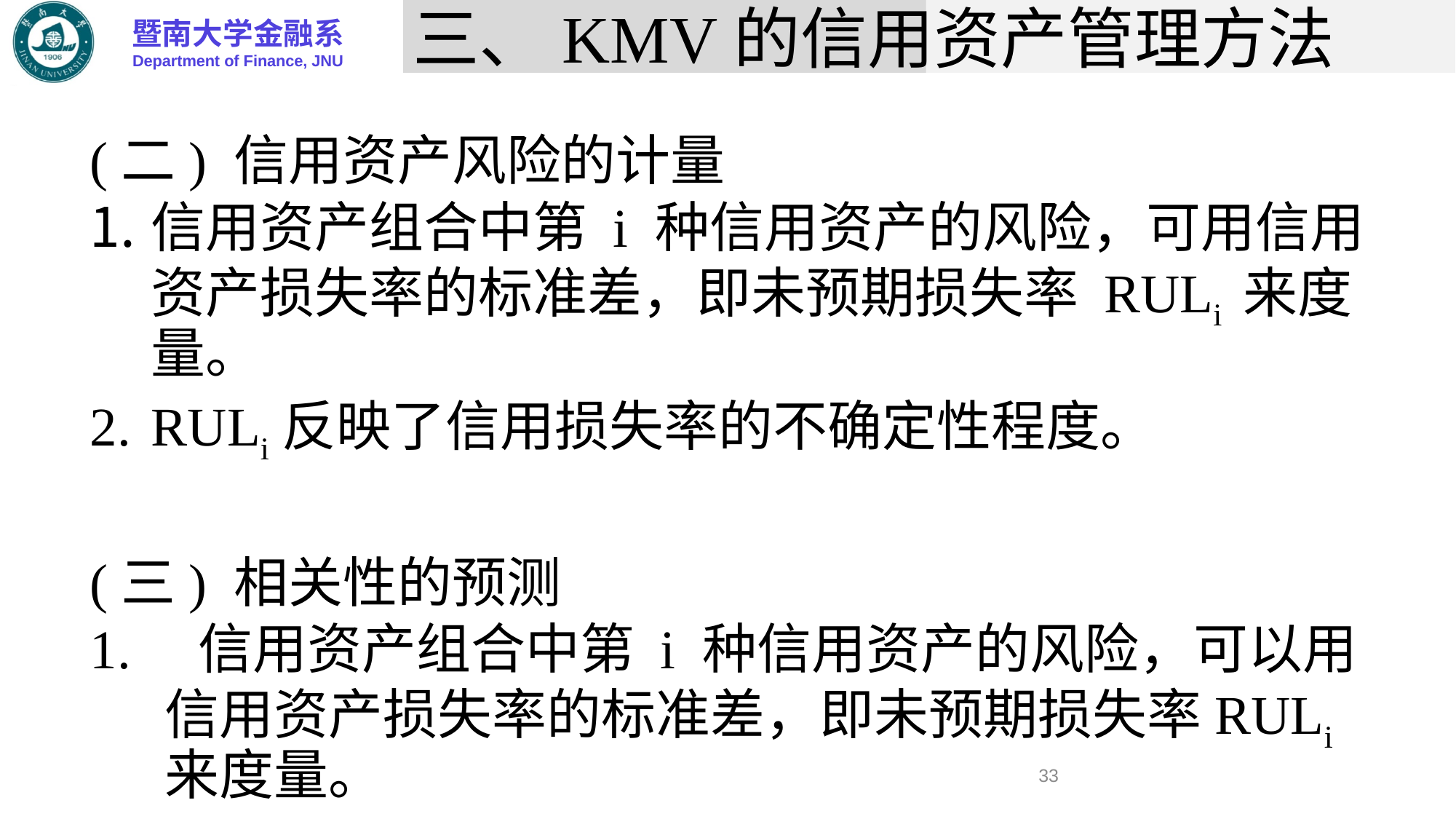

# 三、KMV的信用资产管理方法
(二) 信用资产风险的计量
信用资产组合中第 i 种信用资产的风险，可用信用资产损失率的标准差，即未预期损失率 RULi 来度量。
RULi反映了信用损失率的不确定性程度。

(三) 相关性的预测
1.    信用资产组合中第 i 种信用资产的风险，可以用信用资产损失率的标准差，即未预期损失率RULi来度量。

33